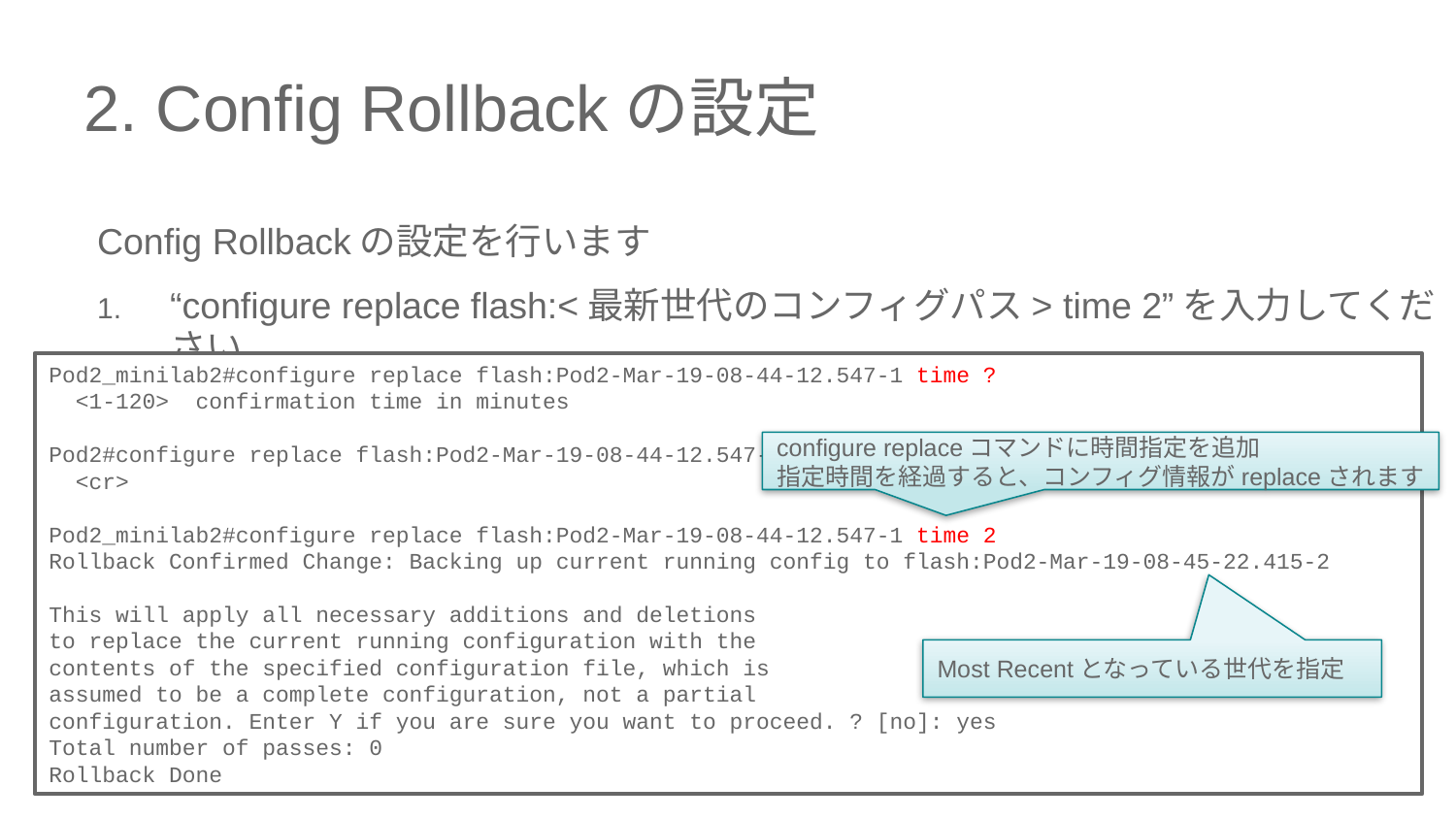

# 2. Config Rollbackの設定
Config Rollbackの設定を行います
“configure replace flash:<最新世代のコンフィグパス> time 2”を入力してください
Pod2_minilab2#configure replace flash:Pod2-Mar-19-08-44-12.547-1 time ?
  <1-120>  confirmation time in minutes

Pod2#configure replace flash:Pod2-Mar-19-08-44-12.547-1 time 2 ?
  <cr>

Pod2_minilab2#configure replace flash:Pod2-Mar-19-08-44-12.547-1 time 2
Rollback Confirmed Change: Backing up current running config to flash:Pod2-Mar-19-08-45-22.415-2

This will apply all necessary additions and deletions
to replace the current running configuration with the
contents of the specified configuration file, which is
assumed to be a complete configuration, not a partial
configuration. Enter Y if you are sure you want to proceed. ? [no]: yes
Total number of passes: 0
Rollback Done
configure replaceコマンドに時間指定を追加
指定時間を経過すると、コンフィグ情報がreplaceされます
Most Recentとなっている世代を指定